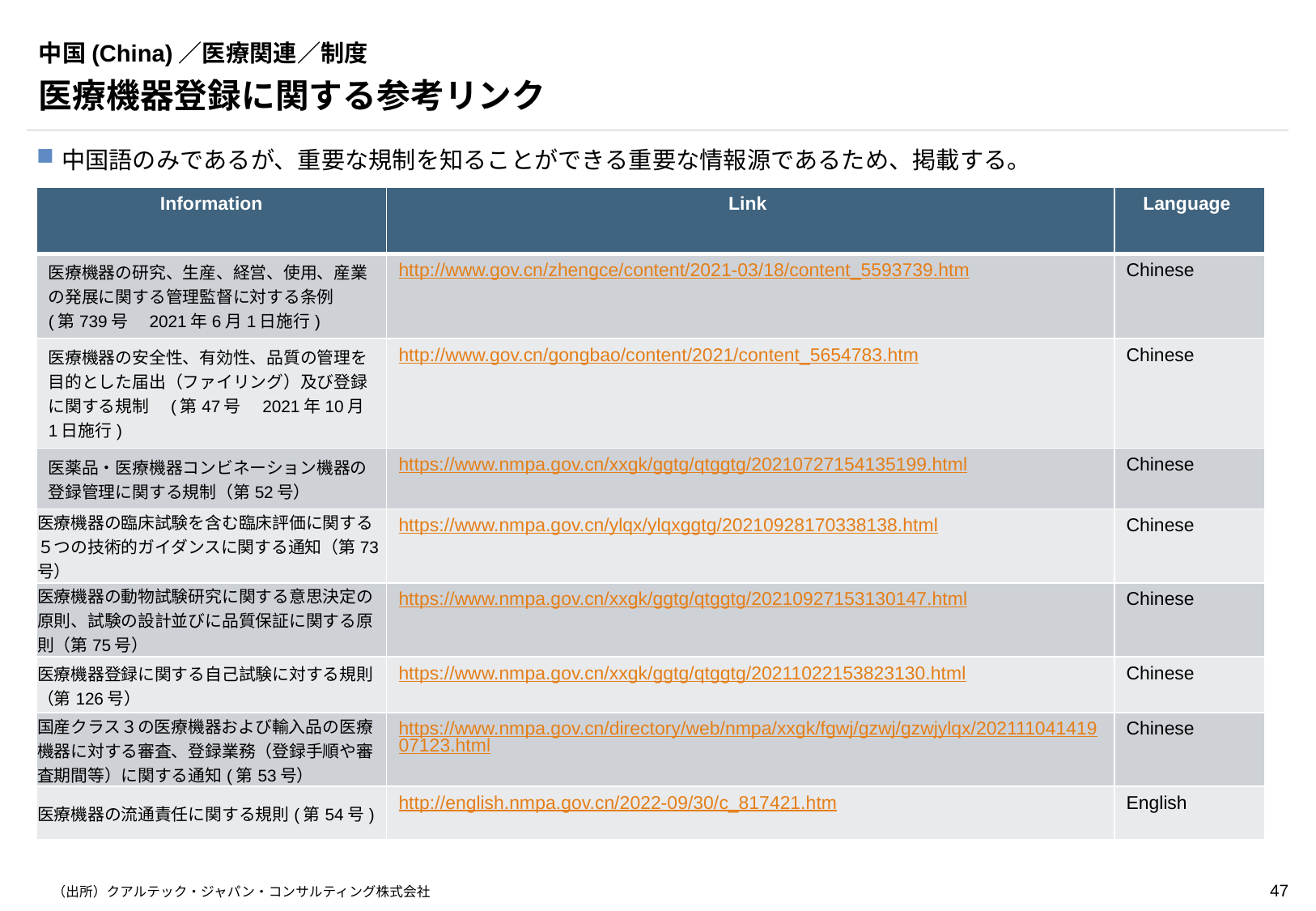

中国(China)／医療関連／制度
医療機器登録に関する参考リンク
中国語のみであるが、重要な規制を知ることができる重要な情報源であるため、掲載する。
| Information | Link | Language |
| --- | --- | --- |
| 医療機器の研究、生産、経営、使用、産業の発展に関する管理監督に対する条例 (第739号　2021年6月1日施行) | http://www.gov.cn/zhengce/content/2021-03/18/content\_5593739.htm | Chinese |
| 医療機器の安全性、有効性、品質の管理を目的とした届出（ファイリング）及び登録に関する規制　(第47号　2021年10月1日施行) | http://www.gov.cn/gongbao/content/2021/content\_5654783.htm | Chinese |
| 医薬品・医療機器コンビネーション機器の登録管理に関する規制（第52号） | https://www.nmpa.gov.cn/xxgk/ggtg/qtggtg/20210727154135199.html | Chinese |
| 医療機器の臨床試験を含む臨床評価に関する５つの技術的ガイダンスに関する通知（第73号） | https://www.nmpa.gov.cn/ylqx/ylqxggtg/20210928170338138.html | Chinese |
| 医療機器の動物試験研究に関する意思決定の原則、試験の設計並びに品質保証に関する原則（第75号） | https://www.nmpa.gov.cn/xxgk/ggtg/qtggtg/20210927153130147.html | Chinese |
| 医療機器登録に関する自己試験に対する規則（第126号） | https://www.nmpa.gov.cn/xxgk/ggtg/qtggtg/20211022153823130.html | Chinese |
| 国産クラス３の医療機器および輸入品の医療機器に対する審査、登録業務（登録手順や審査期間等）に関する通知(第53号） | https://www.nmpa.gov.cn/directory/web/nmpa/xxgk/fgwj/gzwj/gzwjylqx/20211104141907123.html | Chinese |
| 医療機器の流通責任に関する規則(第54号) | http://english.nmpa.gov.cn/2022-09/30/c\_817421.htm | English |
（出所）クアルテック・ジャパン・コンサルティング株式会社